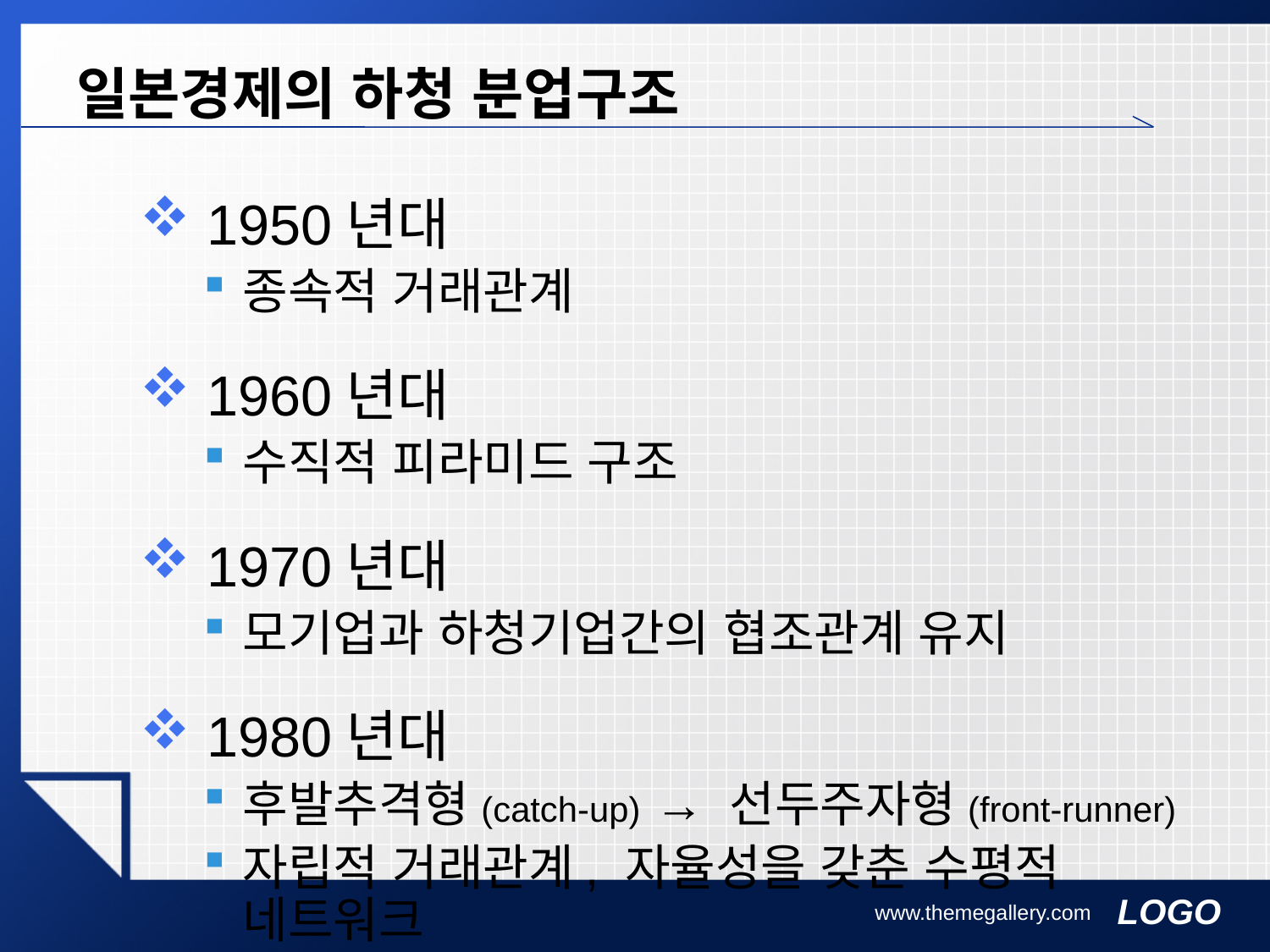

# 일본경제의 하청 분업구조
 1950년대
종속적 거래관계

 1960년대
수직적 피라미드 구조

 1970년대
모기업과 하청기업간의 협조관계 유지

 1980년대
후발추격형(catch-up) → 선두주자형(front-runner)
자립적 거래관계, 자율성을 갖춘 수평적 네트워크
www.themegallery.com